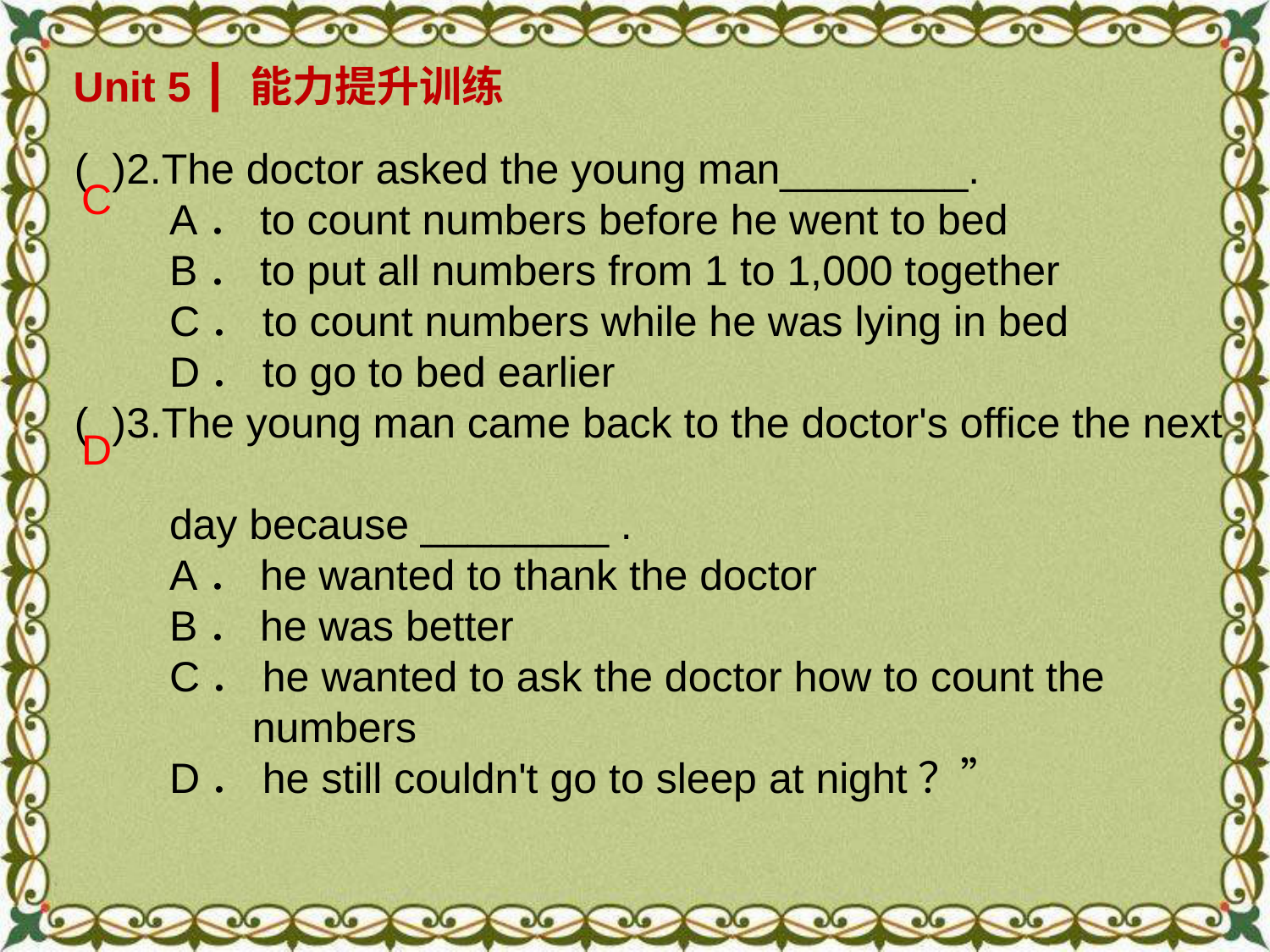

Unit 5 ┃ 能力提升训练
(  )2.The doctor asked the young man________.
        A．to count numbers before he went to bed
        B．to put all numbers from 1 to 1,000 together
        C．to count numbers while he was lying in bed
        D．to go to bed earlier
(  )3.The young man came back to the doctor's office the next
        day because ________ .
        A．he wanted to thank the doctor
        B．he was better
        C．he wanted to ask the doctor how to count the
               numbers
        D．he still couldn't go to sleep at night？”
 C

 D